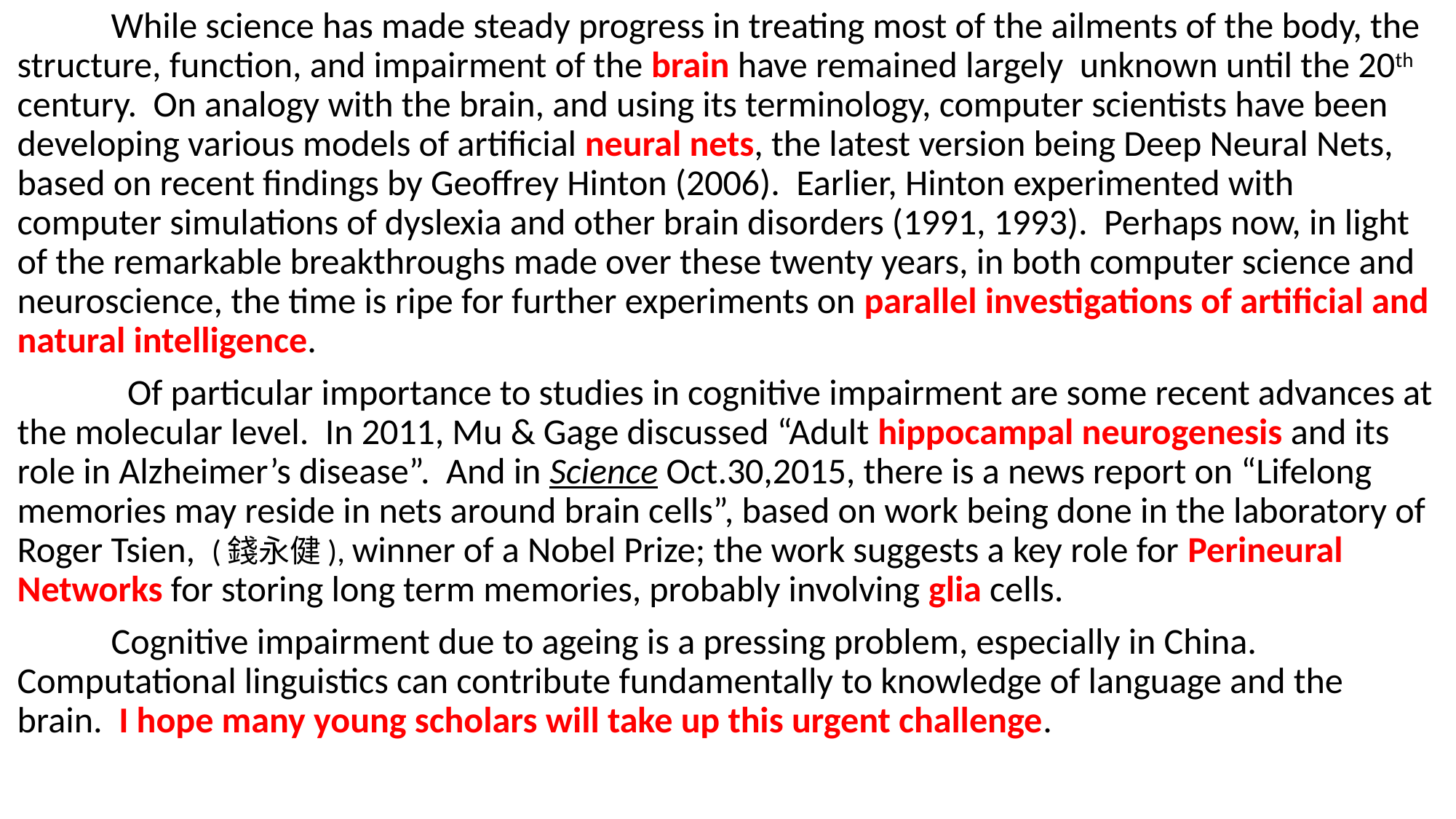

While science has made steady progress in treating most of the ailments of the body, the structure, function, and impairment of the brain have remained largely  unknown until the 20th century.  On analogy with the brain, and using its terminology, computer scientists have been developing various models of artificial neural nets, the latest version being Deep Neural Nets, based on recent findings by Geoffrey Hinton (2006).  Earlier, Hinton experimented with computer simulations of dyslexia and other brain disorders (1991, 1993).  Perhaps now, in light of the remarkable breakthroughs made over these twenty years, in both computer science and neuroscience, the time is ripe for further experiments on parallel investigations of artificial and natural intelligence.
	  Of particular importance to studies in cognitive impairment are some recent advances at the molecular level.  In 2011, Mu & Gage discussed “Adult hippocampal neurogenesis and its role in Alzheimer’s disease”.  And in Science Oct.30,2015, there is a news report on “Lifelong memories may reside in nets around brain cells”, based on work being done in the laboratory of Roger Tsien,  (錢永健), winner of a Nobel Prize; the work suggests a key role for Perineural Networks for storing long term memories, probably involving glia cells.
	Cognitive impairment due to ageing is a pressing problem, especially in China.  Computational linguistics can contribute fundamentally to knowledge of language and the brain.  I hope many young scholars will take up this urgent challenge.